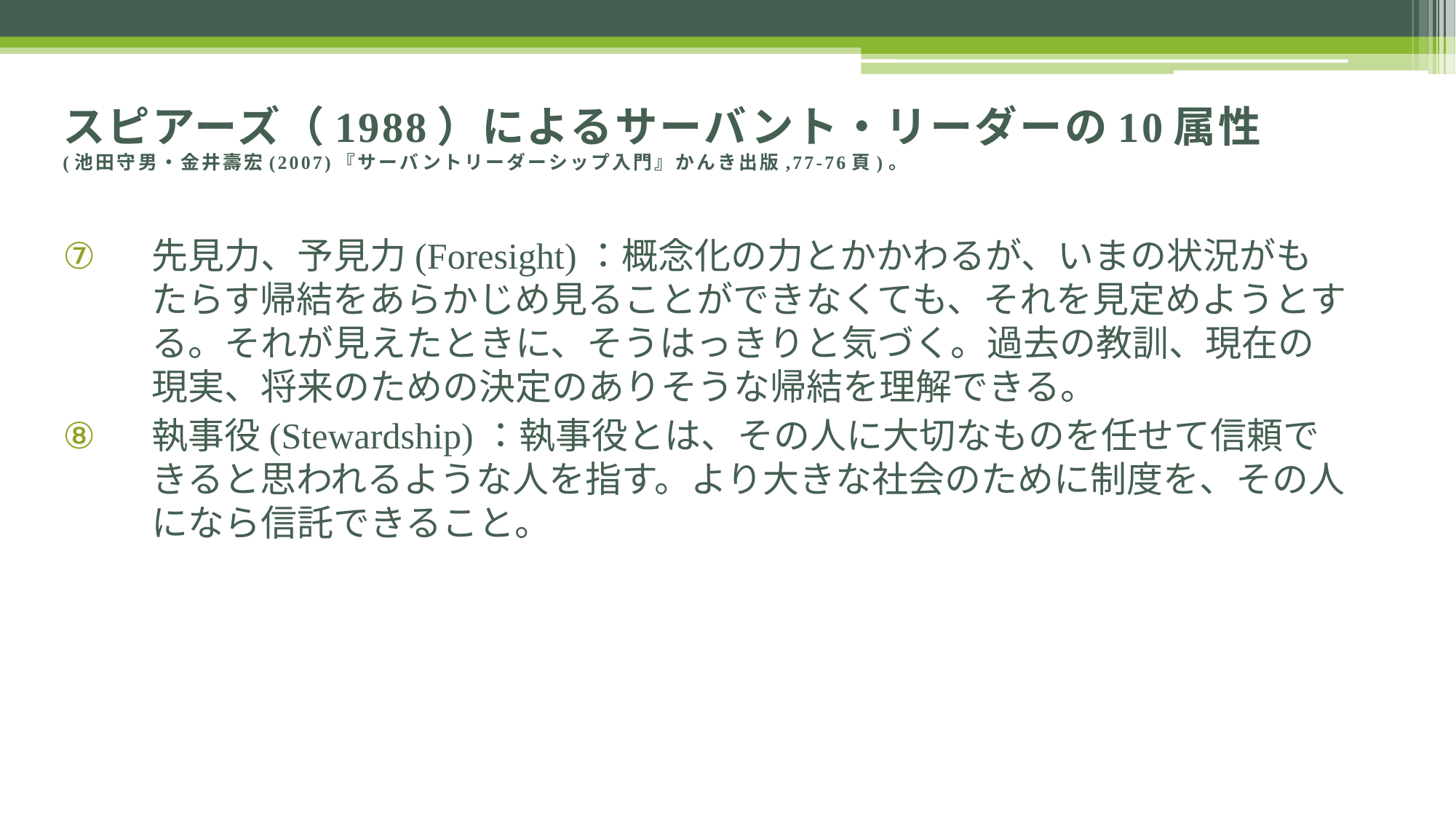

# スピアーズ（1988）によるサーバント・リーダーの10属性 (池田守男・金井壽宏(2007)『サーバントリーダーシップ入門』かんき出版,77-76頁)。
先見力、予見力(Foresight)：概念化の力とかかわるが、いまの状況がもたらす帰結をあらかじめ見ることができなくても、それを見定めようとする。それが見えたときに、そうはっきりと気づく。過去の教訓、現在の現実、将来のための決定のありそうな帰結を理解できる。
執事役(Stewardship)：執事役とは、その人に大切なものを任せて信頼できると思われるような人を指す。より大きな社会のために制度を、その人になら信託できること。